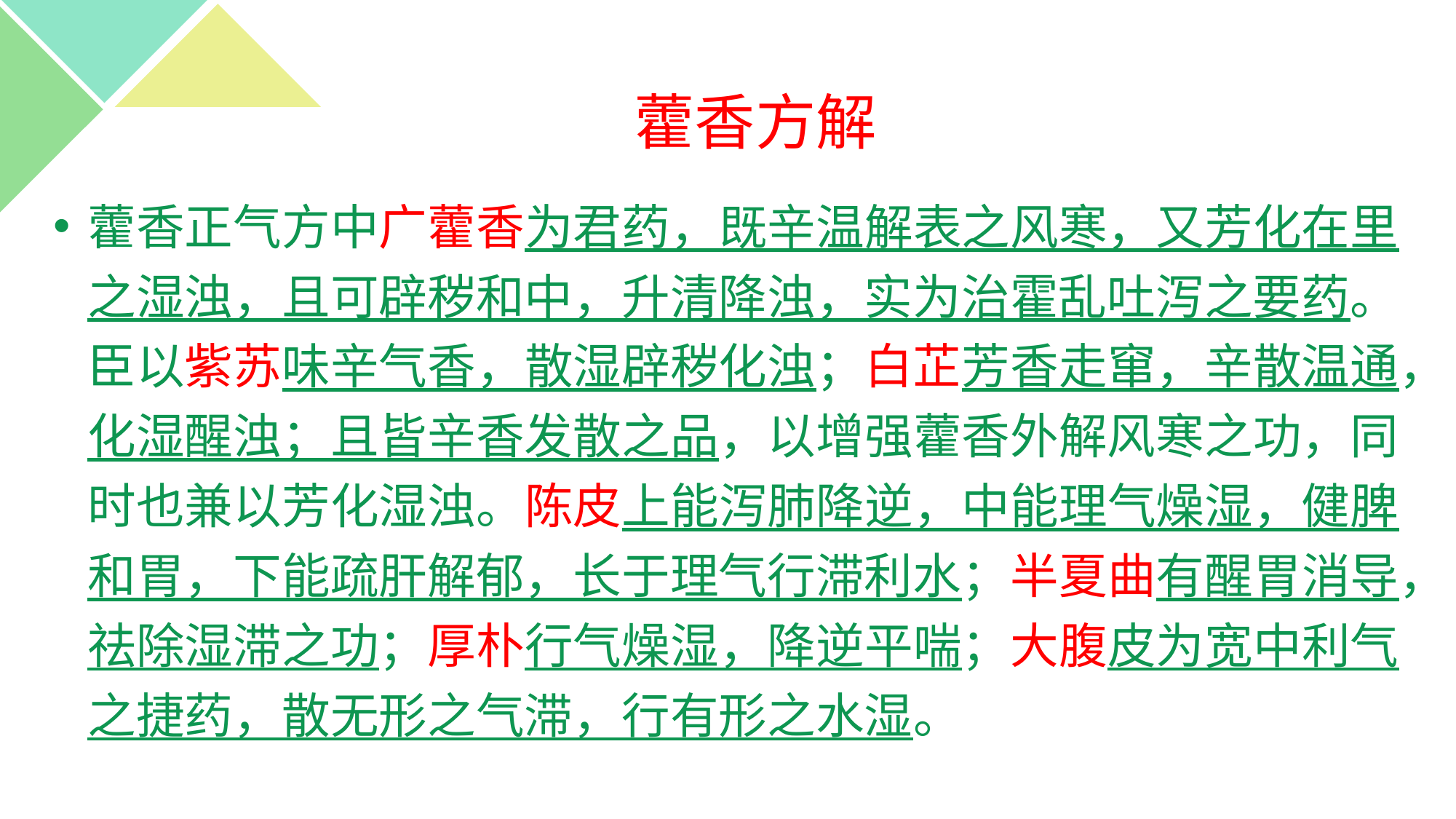

# 藿香方解
藿香正气方中广藿香为君药，既辛温解表之风寒，又芳化在里之湿浊，且可辟秽和中，升清降浊，实为治霍乱吐泻之要药。臣以紫苏味辛气香，散湿辟秽化浊；白芷芳香走窜，辛散温通，化湿醒浊；且皆辛香发散之品，以增强藿香外解风寒之功，同时也兼以芳化湿浊。陈皮上能泻肺降逆，中能理气燥湿，健脾和胃，下能疏肝解郁，长于理气行滞利水；半夏曲有醒胃消导，祛除湿滞之功；厚朴行气燥湿，降逆平喘；大腹皮为宽中利气之捷药，散无形之气滞，行有形之水湿。